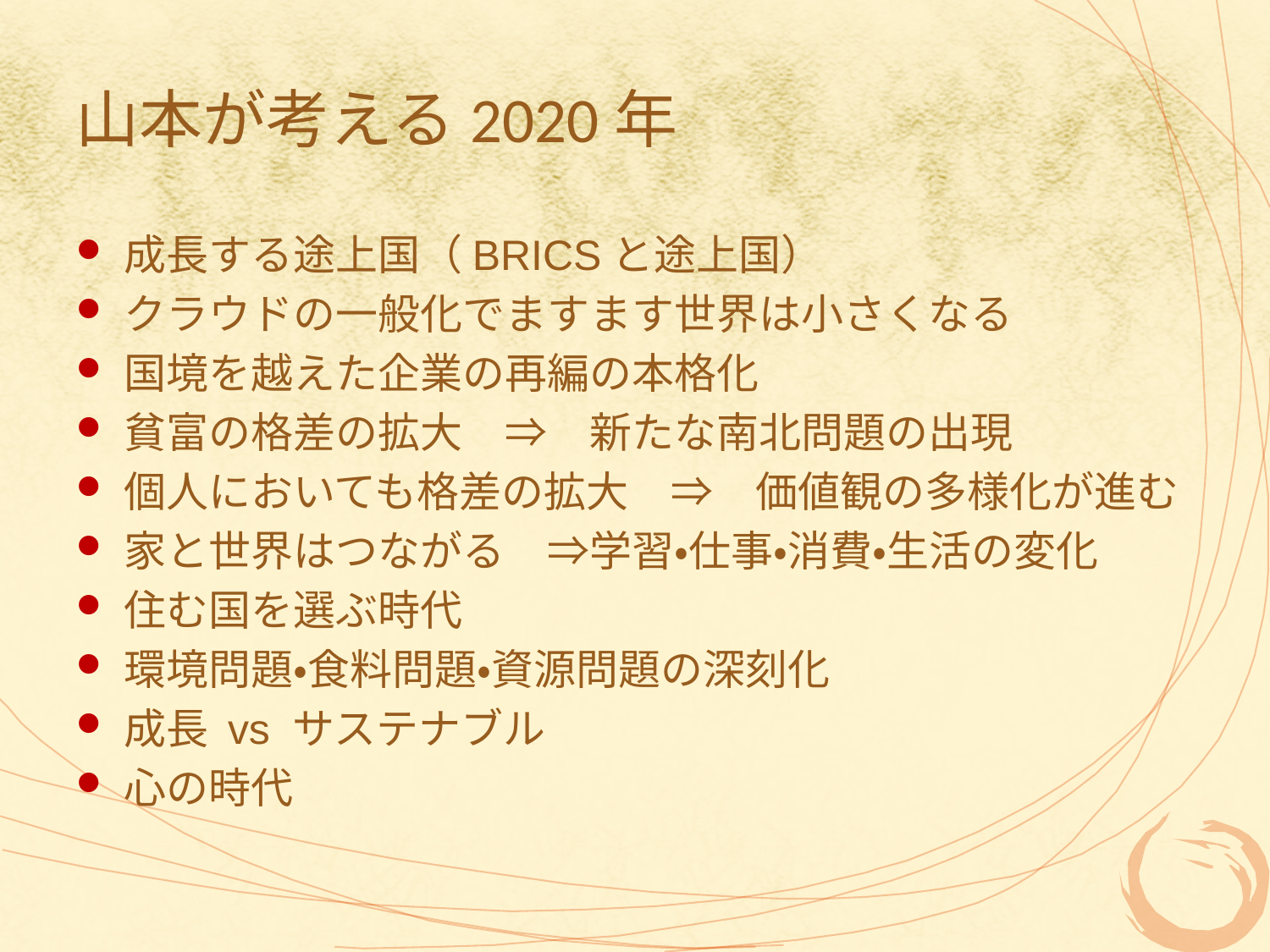

# 山本が考える2020年
成長する途上国（BRICSと途上国）
クラウドの一般化でますます世界は小さくなる
国境を越えた企業の再編の本格化
貧富の格差の拡大　⇒　新たな南北問題の出現
個人においても格差の拡大　⇒　価値観の多様化が進む
家と世界はつながる　⇒学習・仕事・消費・生活の変化
住む国を選ぶ時代
環境問題・食料問題・資源問題の深刻化
成長 vs サステナブル
心の時代